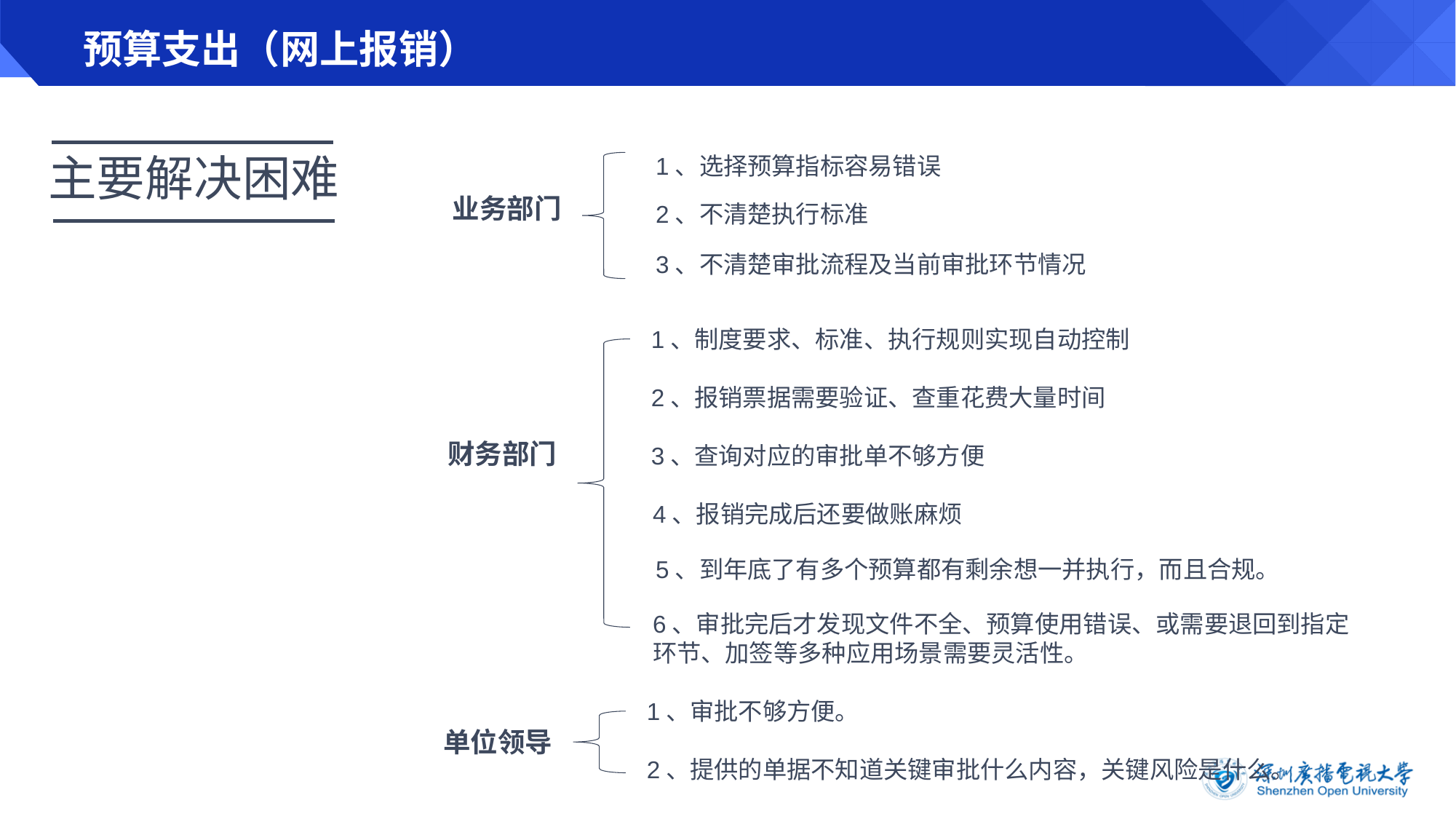

预算支出（网上报销）
主要解决困难
1、选择预算指标容易错误

业务部门
2、不清楚执行标准
3、不清楚审批流程及当前审批环节情况
1、制度要求、标准、执行规则实现自动控制

2、报销票据需要验证、查重花费大量时间
财务部门
3、查询对应的审批单不够方便
4、报销完成后还要做账麻烦
5、到年底了有多个预算都有剩余想一并执行，而且合规。
6、审批完后才发现文件不全、预算使用错误、或需要退回到指定环节、加签等多种应用场景需要灵活性。
1、审批不够方便。

单位领导
2、提供的单据不知道关键审批什么内容，关键风险是什么。